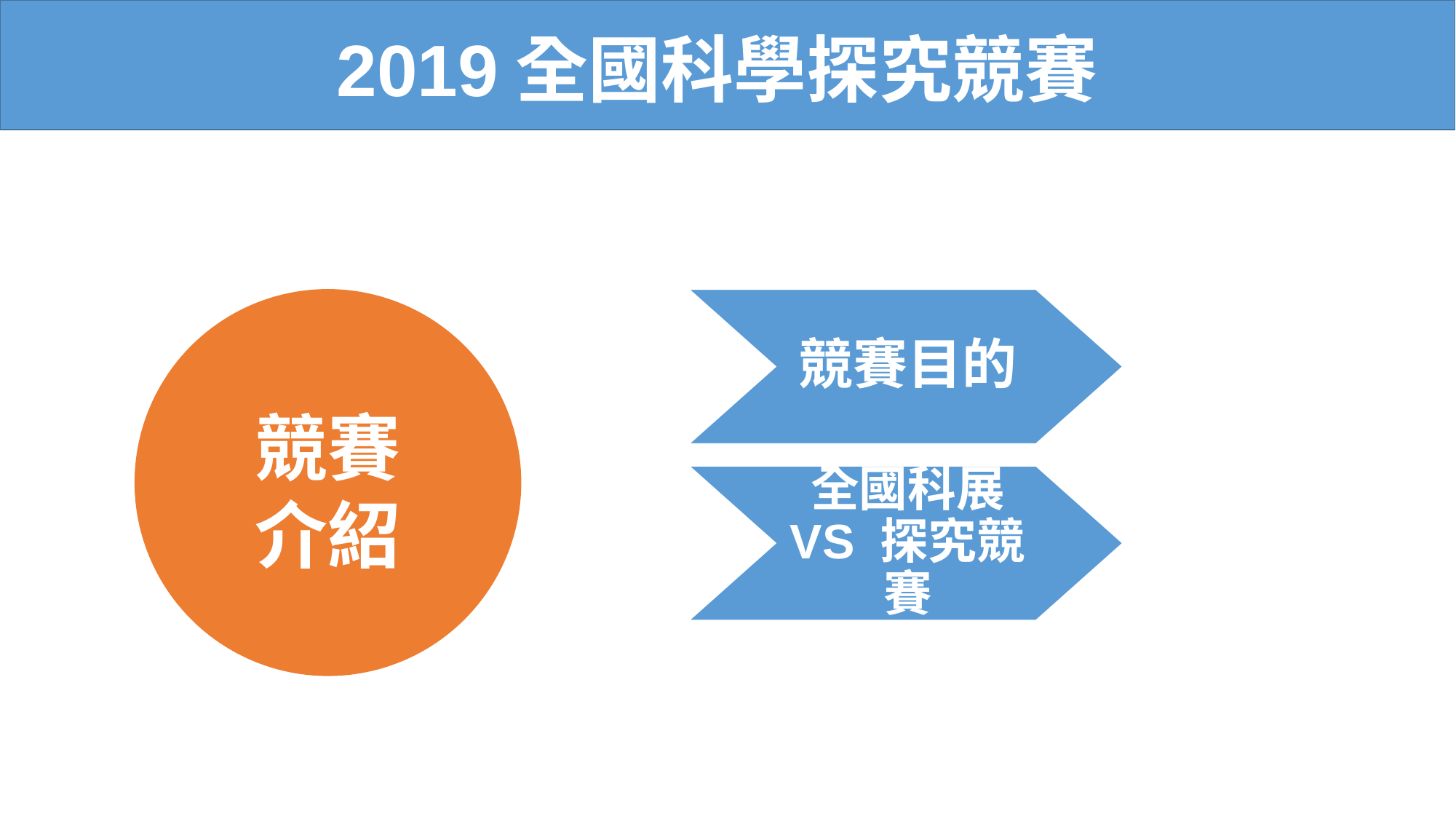

2019全國科學探究競賽

競賽目的
競賽
介紹
全國科展 VS 探究競賽
標題B
標題C